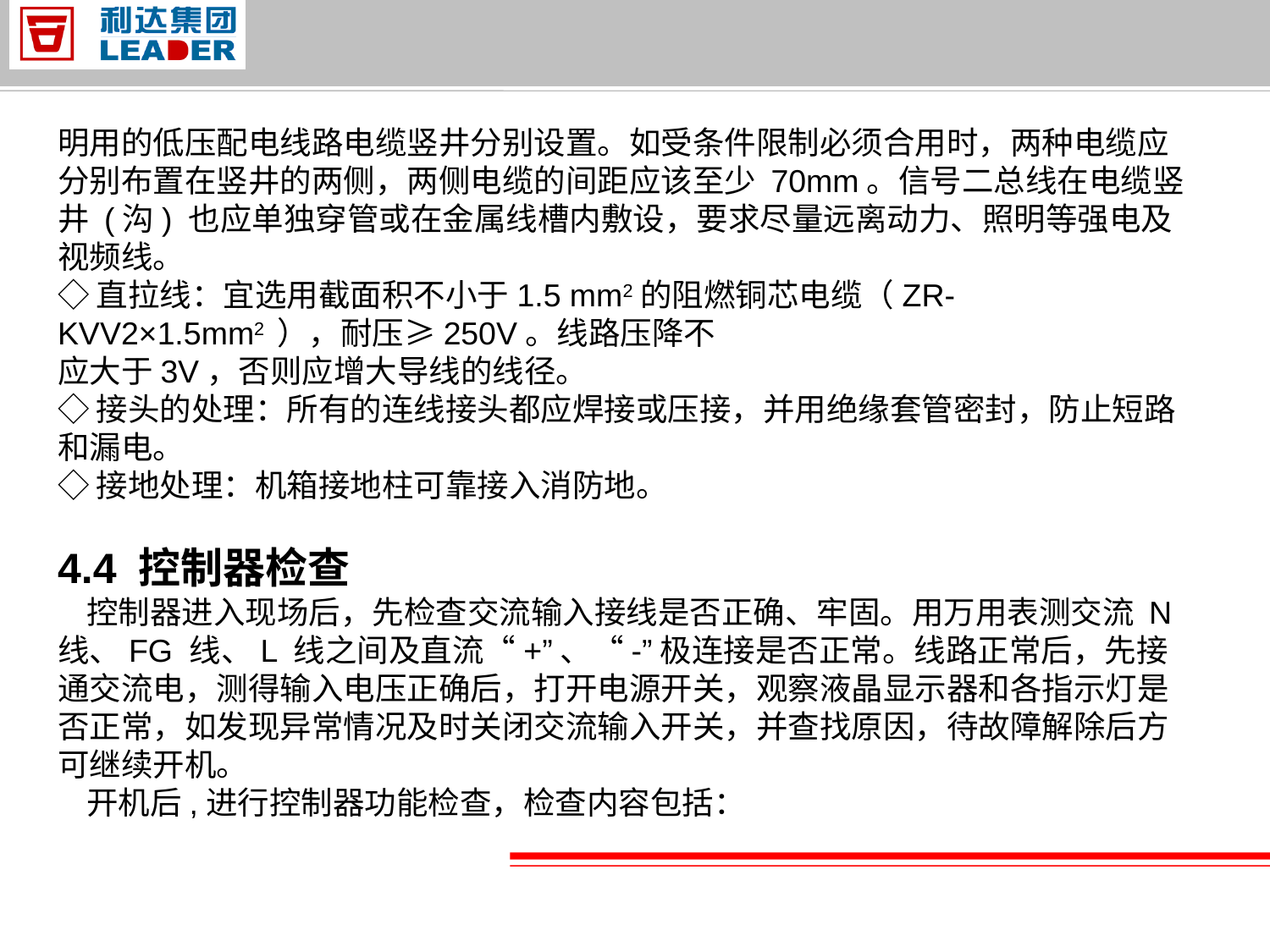

明用的低压配电线路电缆竖井分别设置。如受条件限制必须合用时，两种电缆应分别布置在竖井的两侧，两侧电缆的间距应该至少 70mm。信号二总线在电缆竖井 (沟) 也应单独穿管或在金属线槽内敷设，要求尽量远离动力、照明等强电及视频线。
◇ 直拉线：宜选用截面积不小于1.5 mm2的阻燃铜芯电缆（ZR-KVV2×1.5mm2 ），耐压≥250V。线路压降不
应大于3V，否则应增大导线的线径。
◇ 接头的处理：所有的连线接头都应焊接或压接，并用绝缘套管密封，防止短路和漏电。
◇ 接地处理：机箱接地柱可靠接入消防地。
4.4 控制器检查
    控制器进入现场后，先检查交流输入接线是否正确、牢固。用万用表测交流 N 线、FG 线、L 线之间及直流“+”、“-”极连接是否正常。线路正常后，先接通交流电，测得输入电压正确后，打开电源开关，观察液晶显示器和各指示灯是否正常，如发现异常情况及时关闭交流输入开关，并查找原因，待故障解除后方可继续开机。
    开机后,进行控制器功能检查，检查内容包括：